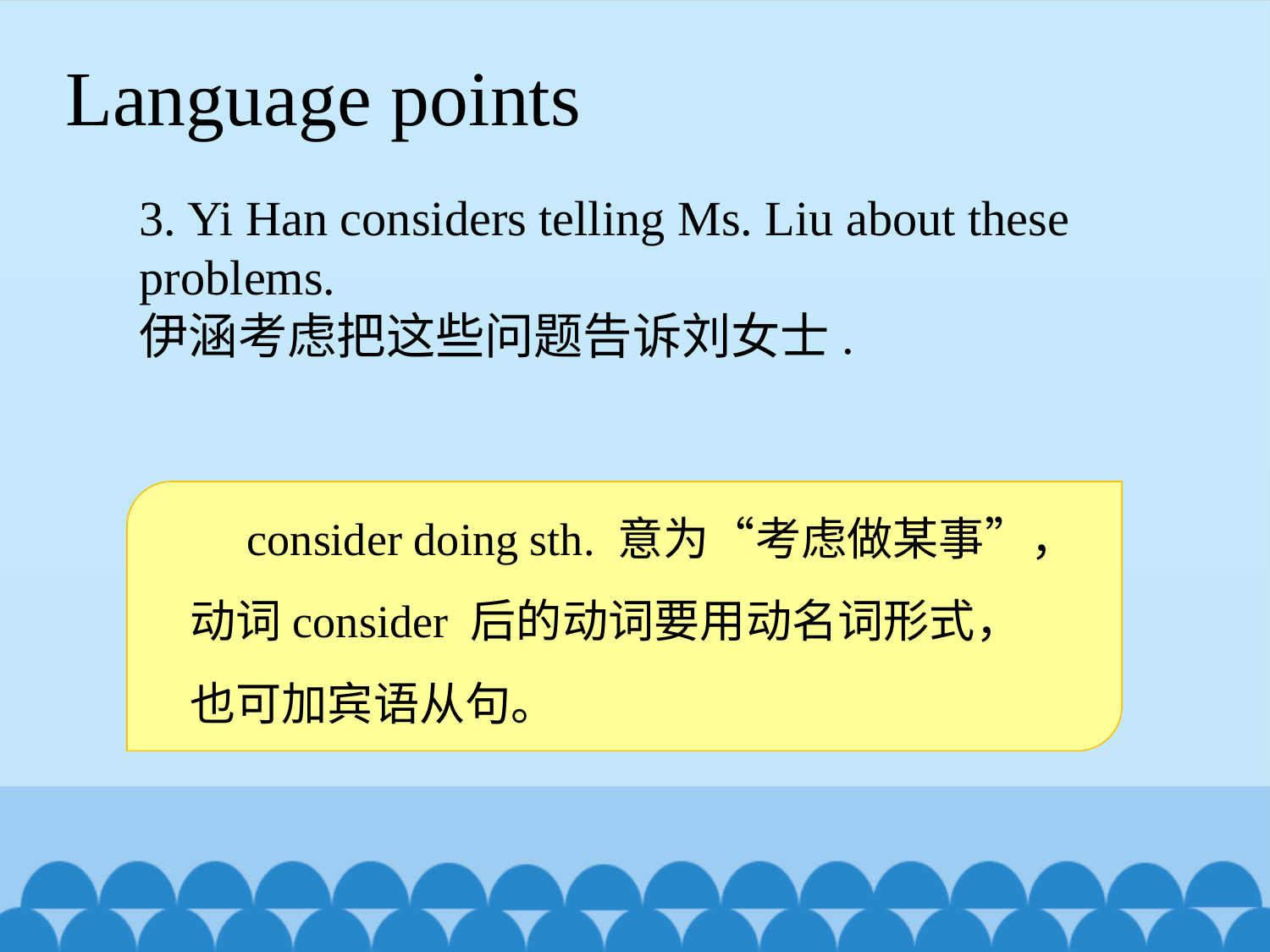

Language points
3. Yi Han considers telling Ms. Liu about these problems.
伊涵考虑把这些问题告诉刘女士.
     consider doing sth. 意为“考虑做某事”，动词consider 后的动词要用动名词形式，也可加宾语从句。